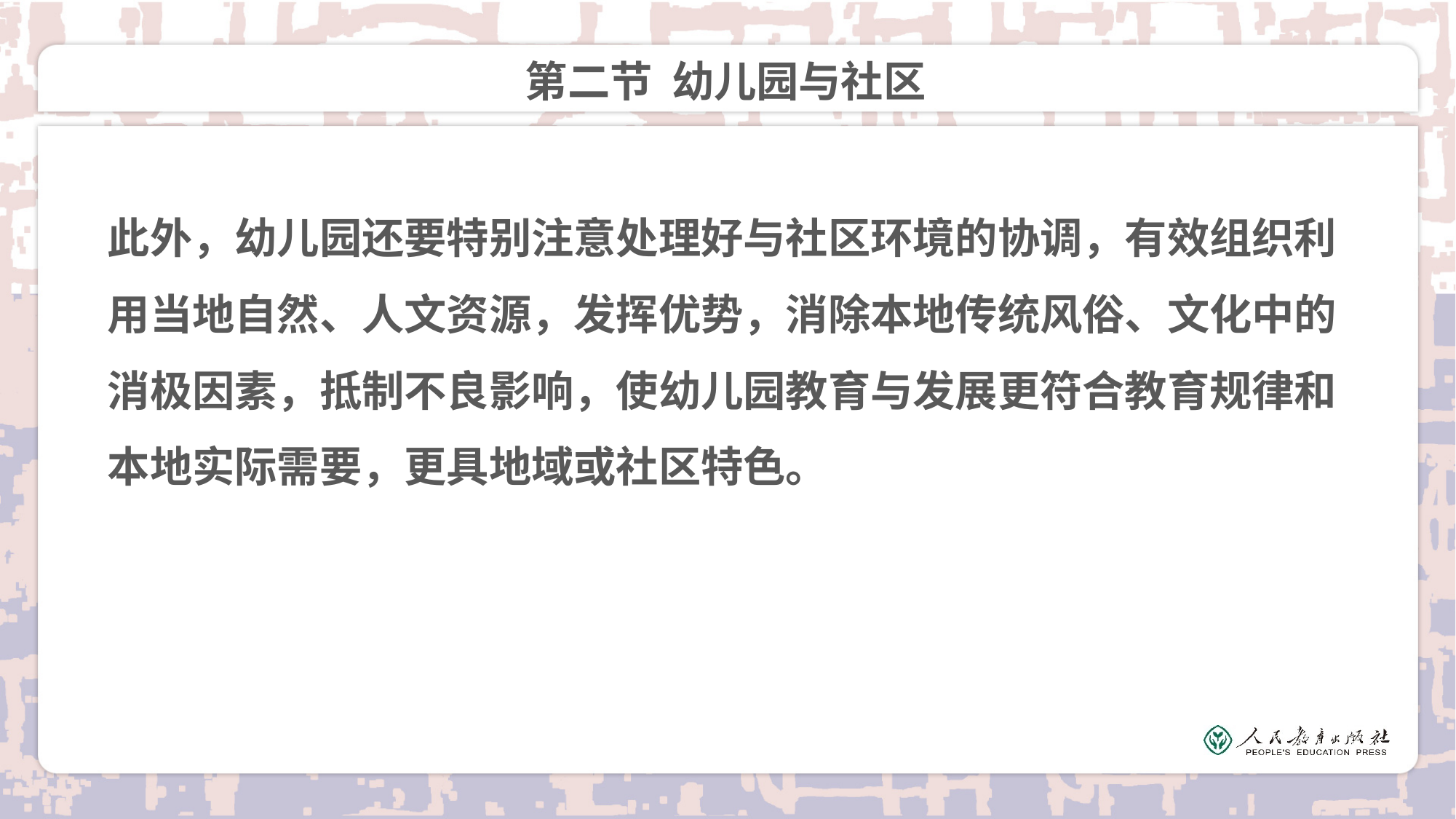

# 第二节  幼儿园与社区
此外，幼儿园还要特别注意处理好与社区环境的协调，有效组织利用当地自然、人文资源，发挥优势，消除本地传统风俗、文化中的消极因素，抵制不良影响，使幼儿园教育与发展更符合教育规律和本地实际需要，更具地域或社区特色。